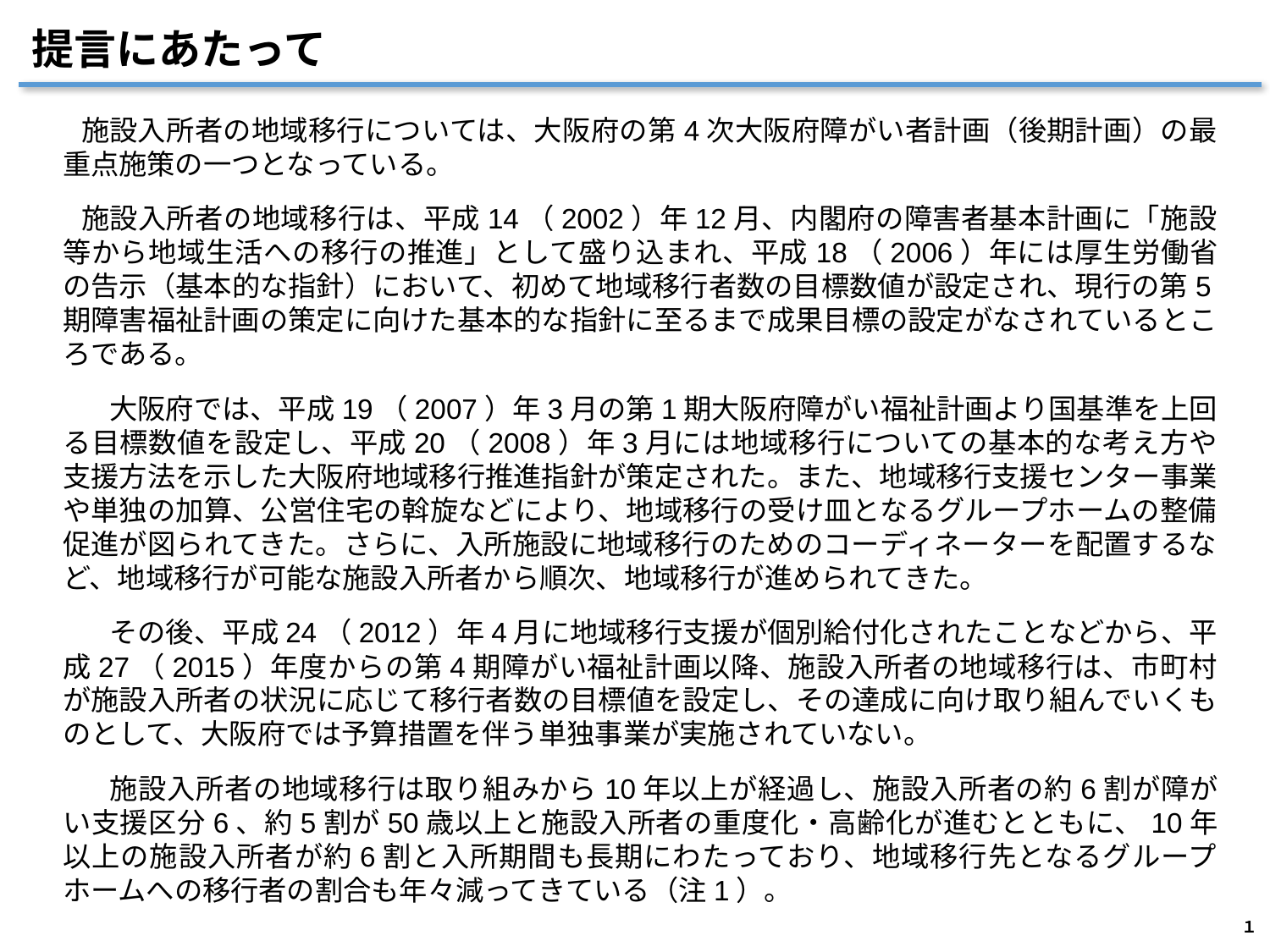

提言にあたって
施設入所者の地域移行については、大阪府の第4次大阪府障がい者計画（後期計画）の最重点施策の一つとなっている。
施設入所者の地域移行は、平成14（2002）年12月、内閣府の障害者基本計画に「施設等から地域生活への移行の推進」として盛り込まれ、平成18（2006）年には厚生労働省の告示（基本的な指針）において、初めて地域移行者数の目標数値が設定され、現行の第5期障害福祉計画の策定に向けた基本的な指針に至るまで成果目標の設定がなされているところである。
　大阪府では、平成19（2007）年3月の第1期大阪府障がい福祉計画より国基準を上回る目標数値を設定し、平成20（2008）年3月には地域移行についての基本的な考え方や支援方法を示した大阪府地域移行推進指針が策定された。また、地域移行支援センター事業や単独の加算、公営住宅の斡旋などにより、地域移行の受け皿となるグループホームの整備促進が図られてきた。さらに、入所施設に地域移行のためのコーディネーターを配置するなど、地域移行が可能な施設入所者から順次、地域移行が進められてきた。
　その後、平成24（2012）年4月に地域移行支援が個別給付化されたことなどから、平成27（2015）年度からの第4期障がい福祉計画以降、施設入所者の地域移行は、市町村が施設入所者の状況に応じて移行者数の目標値を設定し、その達成に向け取り組んでいくものとして、大阪府では予算措置を伴う単独事業が実施されていない。
　施設入所者の地域移行は取り組みから10年以上が経過し、施設入所者の約6割が障がい支援区分6、約5割が50歳以上と施設入所者の重度化・高齢化が進むとともに、10年以上の施設入所者が約6割と入所期間も長期にわたっており、地域移行先となるグループホームへの移行者の割合も年々減ってきている（注1）。
１